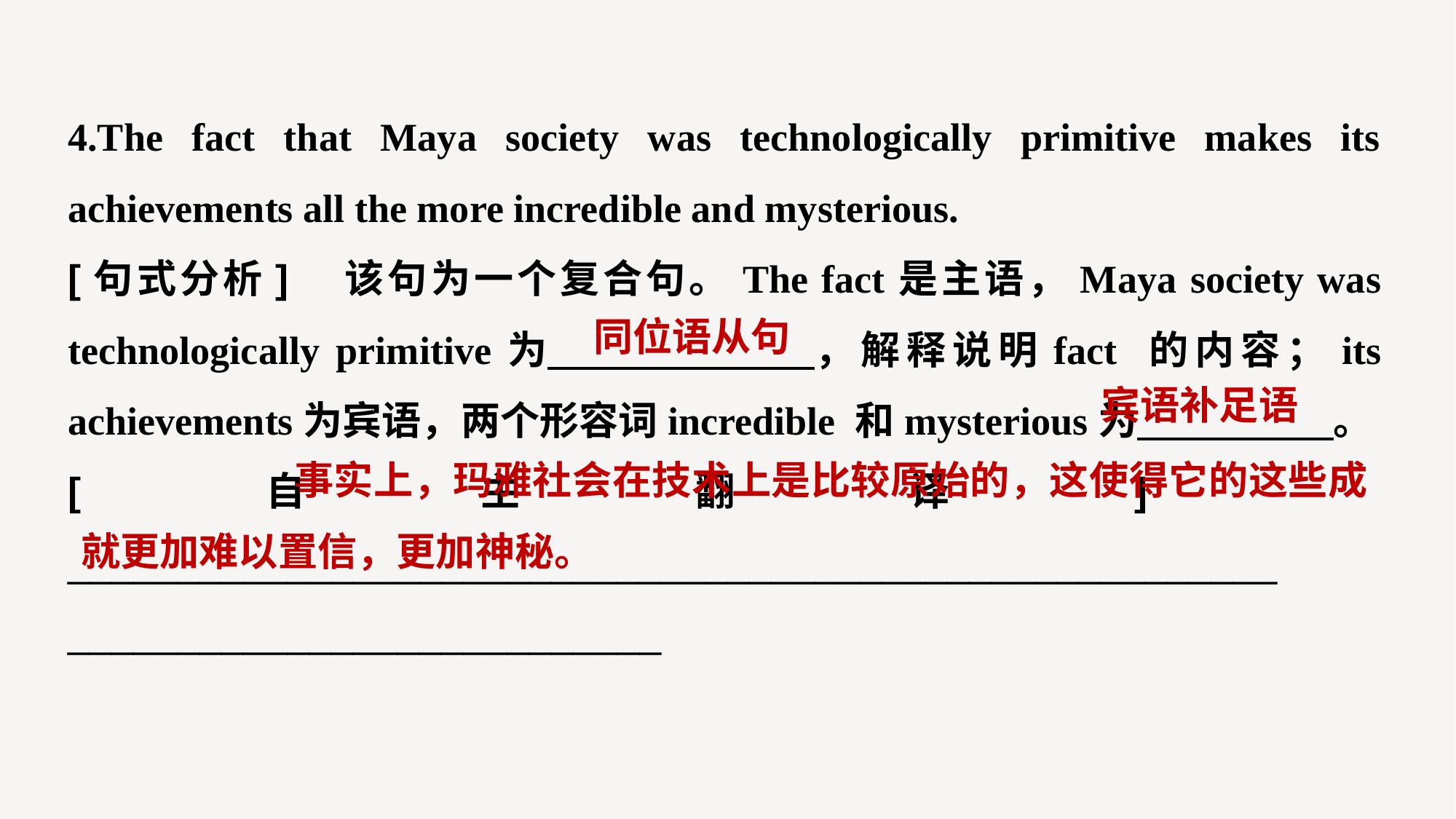

4.The fact that Maya society was technologically primitive makes its achievements all the more incredible and mysterious.
[句式分析]　该句为一个复合句。The fact是主语，Maya society was technologically primitive为                 ，解释说明fact 的内容；its achievements为宾语，两个形容词incredible 和mysterious为                      。
[自主翻译]　_______________________________________________________
___________________________
同位语从句
宾语补足语
                      事实上，玛雅社会在技术上是比较原始的，这使得它的这些成就更加难以置信，更加神秘。